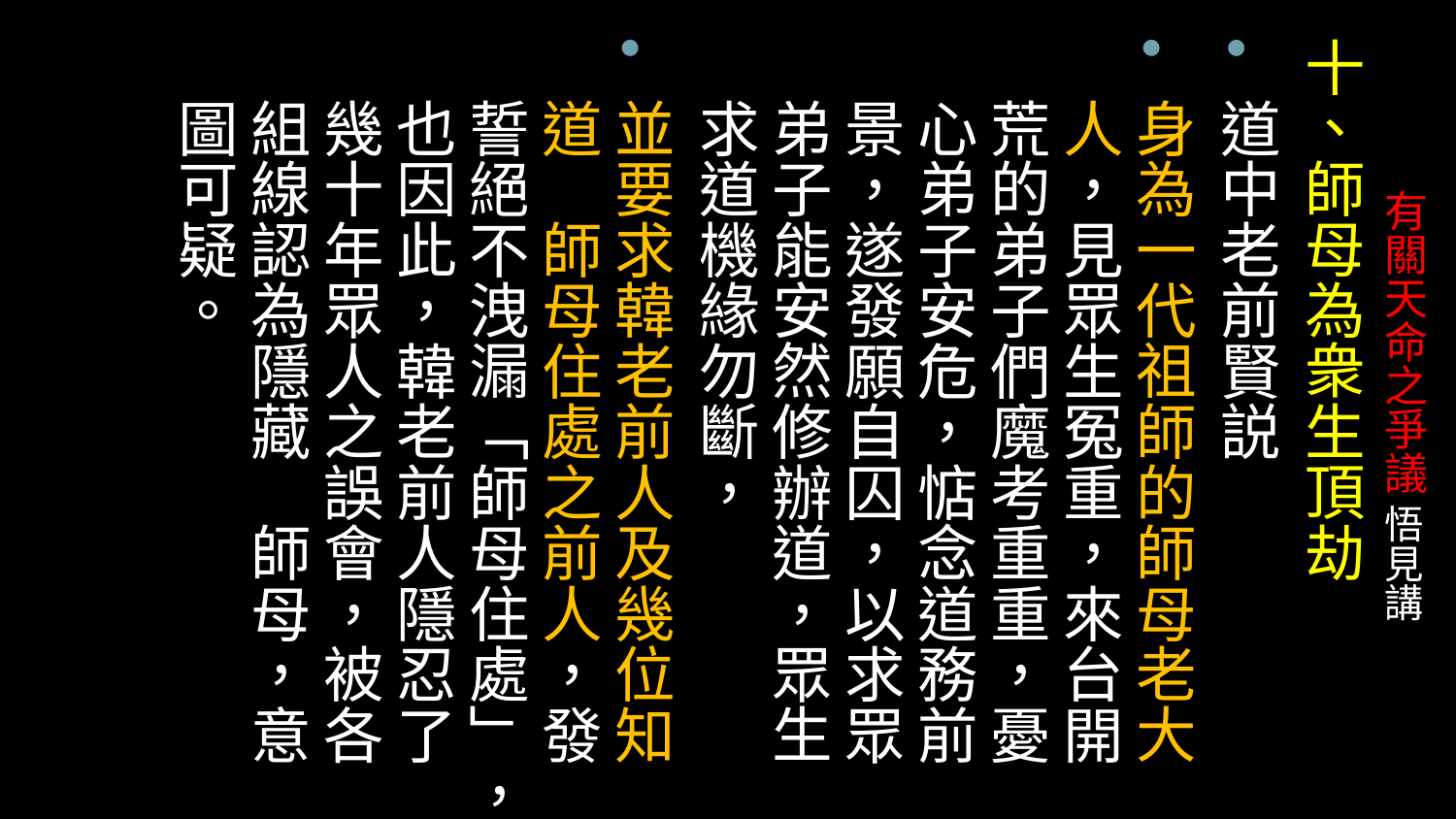

十、師母為衆生頂劫
道中老前賢説
身為一代祖師的師母老大人，見眾生冤重，來台開荒的弟子們魔考重重，憂心弟子安危，惦念道務前景，遂發願自囚，以求眾弟子能安然修辦道，眾生求道機緣勿斷，
並要求韓老前人及幾位知道　師母住處之前人，發誓絕不洩漏「師母住處」，也因此，韓老前人隱忍了幾十年眾人之誤會，被各組線認為隱藏　師母，意圖可疑。
# 有關天命之爭議 悟見講